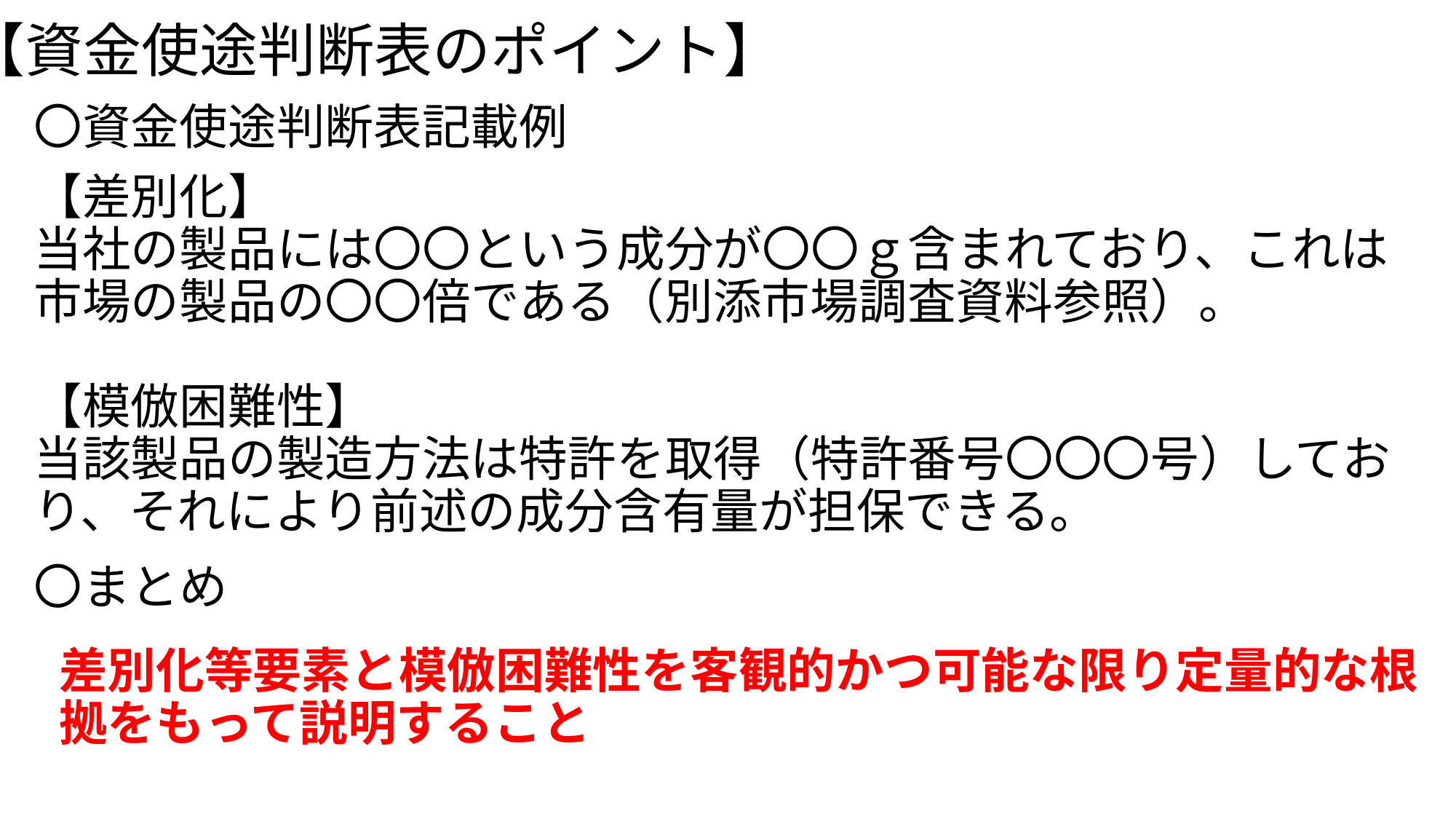

# 【資金使途判断表のポイント】
〇資金使途判断表記載例
【差別化】
当社の製品には〇〇という成分が〇〇ｇ含まれており、これは市場の製品の〇〇倍である（別添市場調査資料参照）。

【模倣困難性】
当該製品の製造方法は特許を取得（特許番号〇〇〇号）しており、それにより前述の成分含有量が担保できる。
〇まとめ
差別化等要素と模倣困難性を客観的かつ可能な限り定量的な根拠をもって説明すること